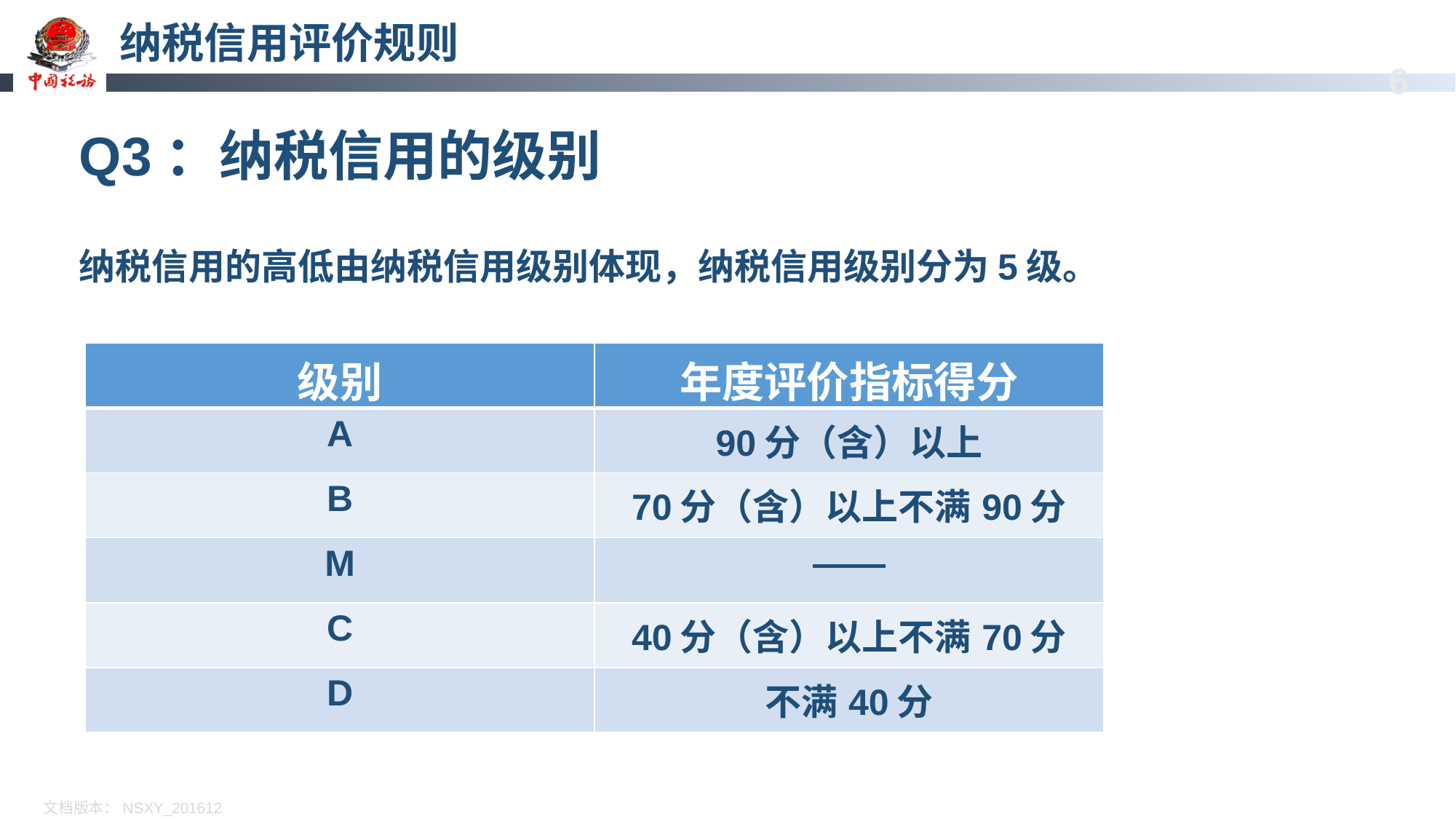

# 纳税信用评价规则
Q3：纳税信用的级别
纳税信用的高低由纳税信用级别体现，纳税信用级别分为5级。

| 级别 | 年度评价指标得分 |
| --- | --- |
| A | 90分（含）以上 |
| B | 70分（含）以上不满90分 |
| M | —— |
| C | 40分（含）以上不满70分 |
| D | 不满40分 |